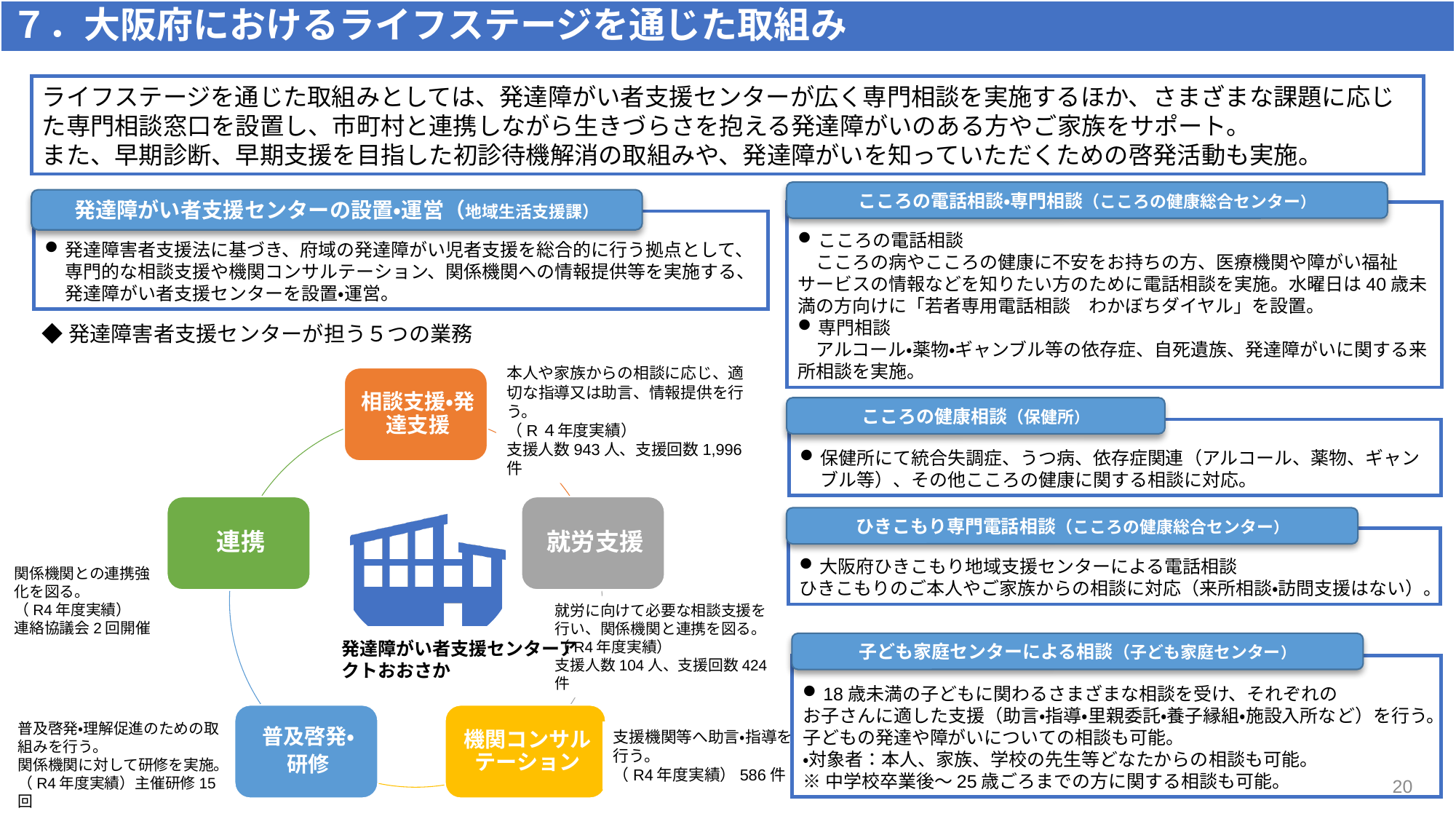

７．大阪府におけるライフステージを通じた取組み
ライフステージを通じた取組みとしては、発達障がい者支援センターが広く専門相談を実施するほか、さまざまな課題に応じた専門相談窓口を設置し、市町村と連携しながら生きづらさを抱える発達障がいのある方やご家族をサポート。
また、早期診断、早期支援を目指した初診待機解消の取組みや、発達障がいを知っていただくための啓発活動も実施。
こころの電話相談・専門相談（こころの健康総合センター）
発達障がい者支援センターの設置・運営（地域生活支援課）

こころの電話相談
　こころの病やこころの健康に不安をお持ちの方、医療機関や障がい福祉サービスの情報などを知りたい方のために電話相談を実施。水曜日は40歳未満の方向けに「若者専用電話相談　わかぼちダイヤル」を設置。
専門相談
　アルコール・薬物・ギャンブル等の依存症、自死遺族、発達障がいに関する来所相談を実施。

発達障害者支援法に基づき、府域の発達障がい児者支援を総合的に行う拠点として、専門的な相談支援や機関コンサルテーション、関係機関への情報提供等を実施する、発達障がい者支援センターを設置・運営。
◆発達障害者支援センターが担う５つの業務
本人や家族からの相談に応じ、適切な指導又は助言、情報提供を行う。
（R４年度実績）
支援人数943人、支援回数1,996件
相談支援・発達支援
就労支援
機関コンサルテーション
普及啓発・
研修
連携
こころの健康相談（保健所）

保健所にて統合失調症、うつ病、依存症関連（アルコール、薬物、ギャンブル等）、その他こころの健康に関する相談に対応。

ひきこもり専門電話相談（こころの健康総合センター）

大阪府ひきこもり地域支援センターによる電話相談
ひきこもりのご本人やご家族からの相談に対応（来所相談・訪問支援はない）。
関係機関との連携強化を図る。
（R4年度実績）
連絡協議会2回開催
就労に向けて必要な相談支援を行い、関係機関と連携を図る。
（R4年度実績）
支援人数104人、支援回数424件
発達障がい者支援センターアクトおおさか
子ども家庭センターによる相談（子ども家庭センター）

18歳未満の子どもに関わるさまざまな相談を受け、それぞれの
お子さんに適した支援（助言・指導・里親委託・養子縁組・施設入所など）を行う。子どもの発達や障がいについての相談も可能。
・対象者：本人、家族、学校の先生等どなたからの相談も可能。
※中学校卒業後～25歳ごろまでの方に関する相談も可能。
普及啓発・理解促進のための取組みを行う。
関係機関に対して研修を実施。
（R4年度実績）主催研修15回
支援機関等へ助言・指導を行う。
（R4年度実績）586件
20